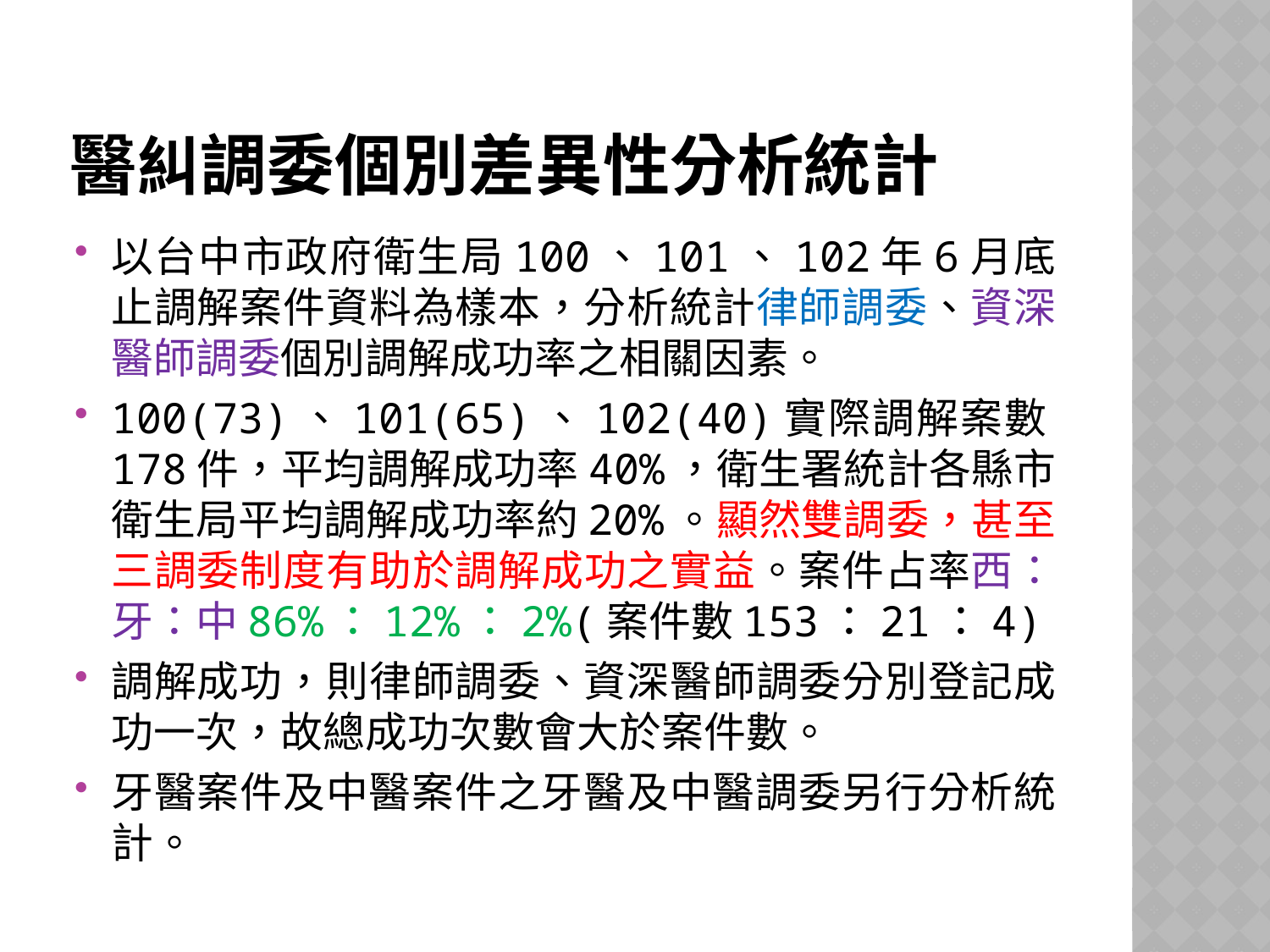

# 醫糾調委個別差異性分析統計
以台中市政府衛生局100、101、102年6月底止調解案件資料為樣本，分析統計律師調委、資深醫師調委個別調解成功率之相關因素。
100(73)、101(65)、102(40)實際調解案數178件，平均調解成功率40%，衛生署統計各縣市衛生局平均調解成功率約20%。顯然雙調委，甚至三調委制度有助於調解成功之實益。案件占率西：牙：中86%：12%：2%(案件數153：21：4)
調解成功，則律師調委、資深醫師調委分別登記成功一次，故總成功次數會大於案件數。
牙醫案件及中醫案件之牙醫及中醫調委另行分析統計。